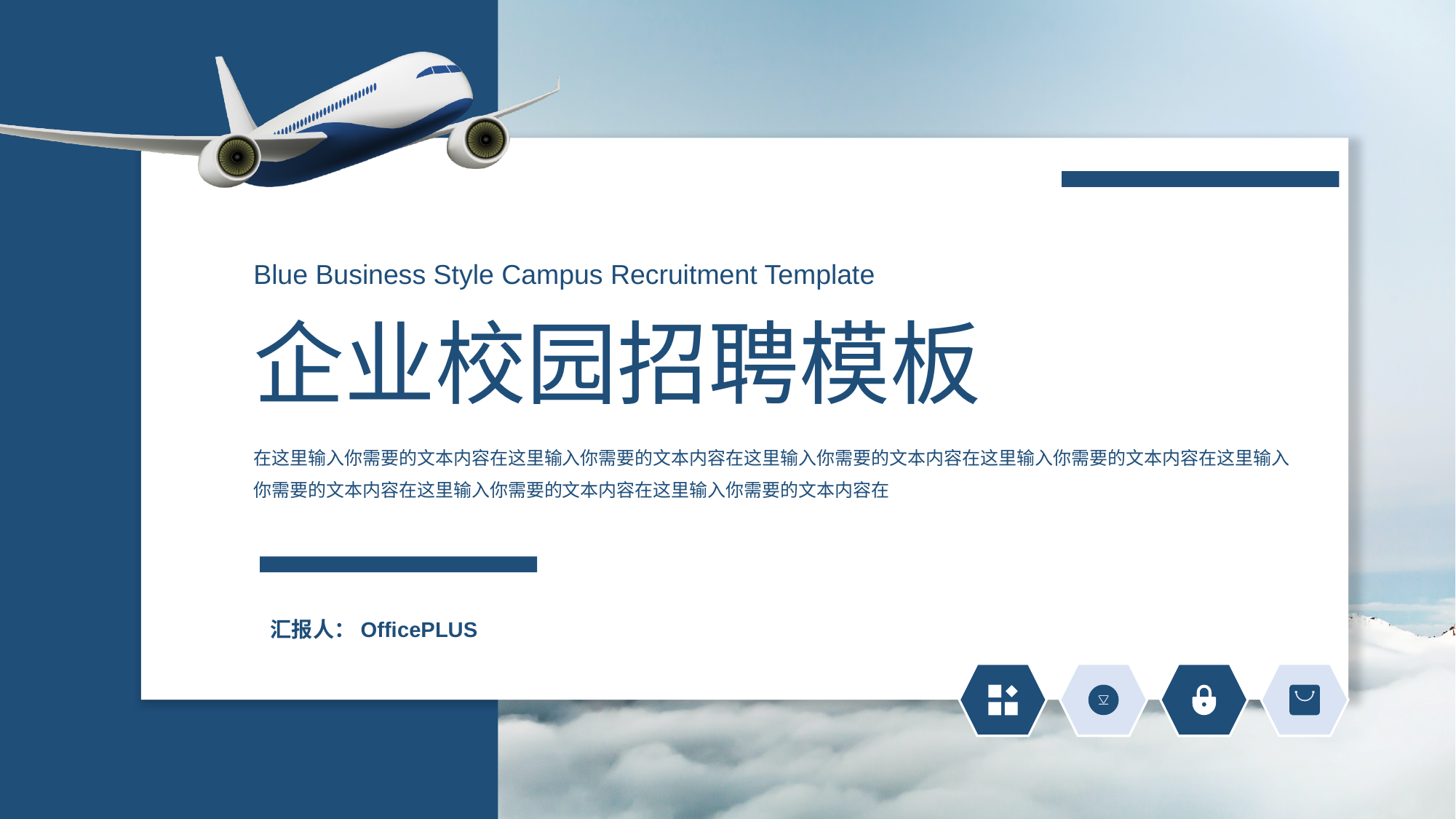

Blue Business Style Campus Recruitment Template
企业校园招聘模板
在这里输入你需要的文本内容在这里输入你需要的文本内容在这里输入你需要的文本内容在这里输入你需要的文本内容在这里输入你需要的文本内容在这里输入你需要的文本内容在这里输入你需要的文本内容在
汇报人：OfficePLUS